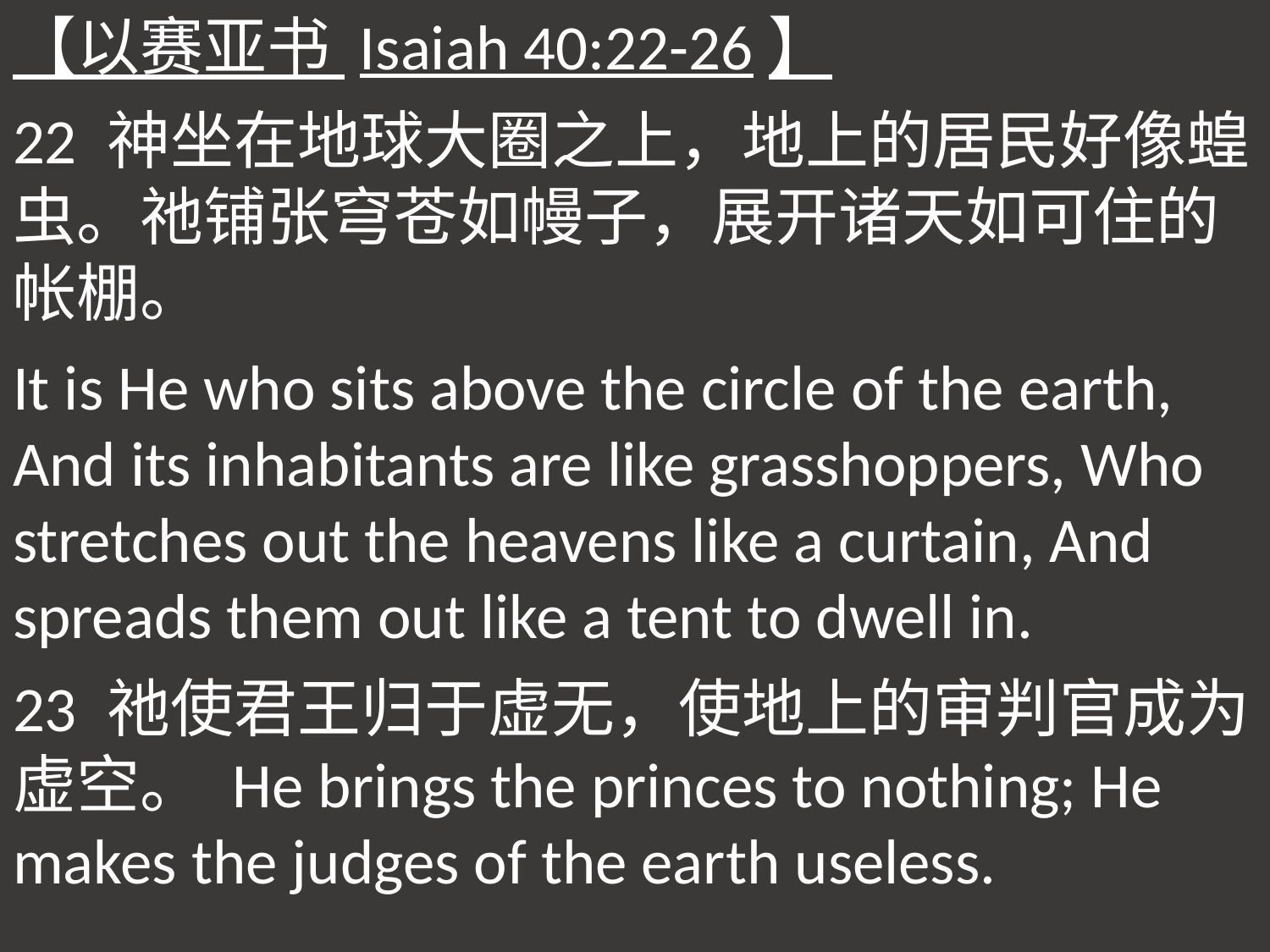

【以赛亚书 Isaiah 40:22-26】
22 神坐在地球大圈之上，地上的居民好像蝗虫。祂铺张穹苍如幔子，展开诸天如可住的帐棚。
It is He who sits above the circle of the earth, And its inhabitants are like grasshoppers, Who stretches out the heavens like a curtain, And spreads them out like a tent to dwell in.
23 祂使君王归于虚无，使地上的审判官成为虚空。 He brings the princes to nothing; He makes the judges of the earth useless.